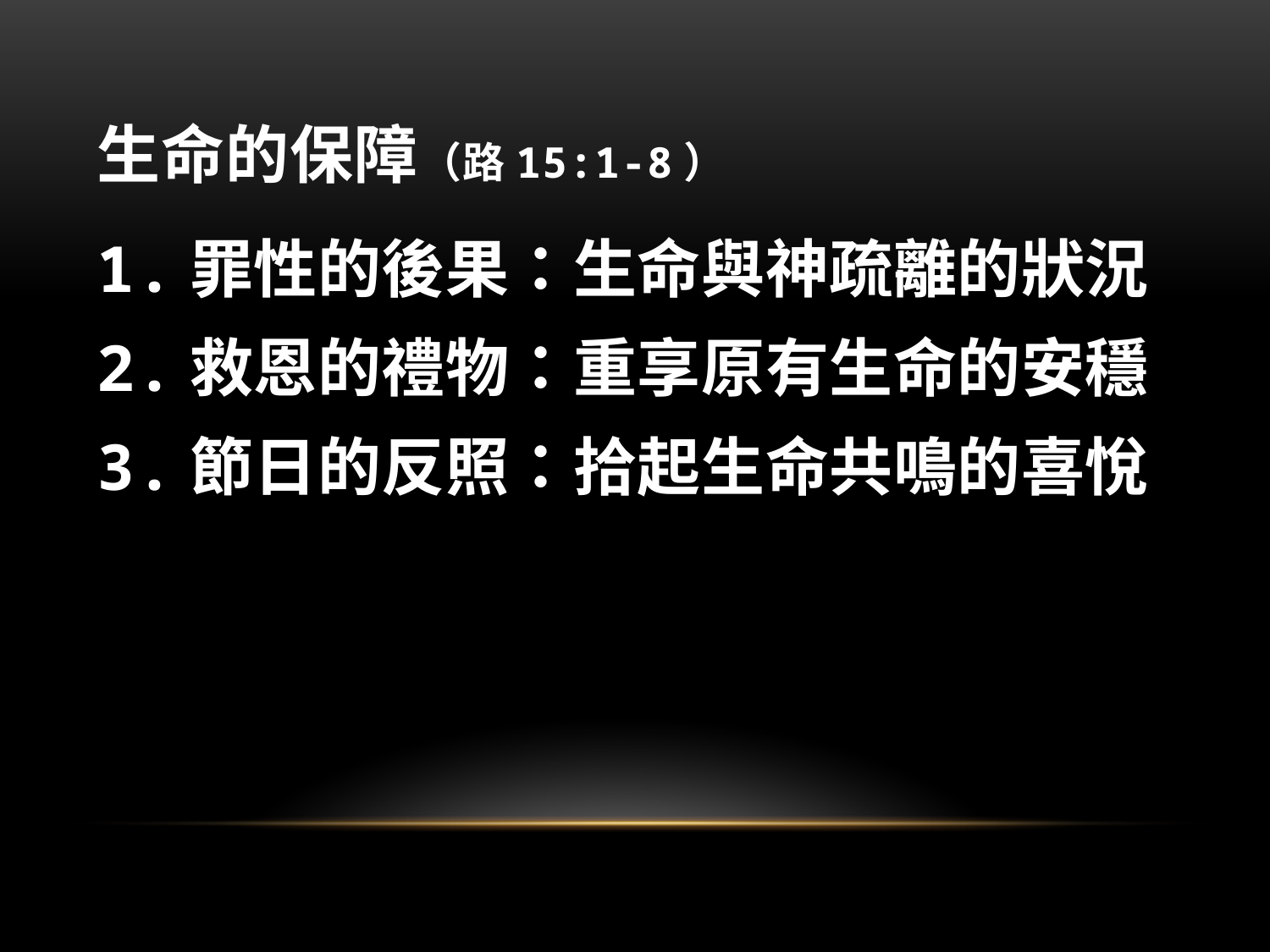

# 生命的保障（路15:1-8）
1.罪性的後果：生命與神疏離的狀況
2.救恩的禮物：重享原有生命的安穩
3.節日的反照：拾起生命共鳴的喜悅